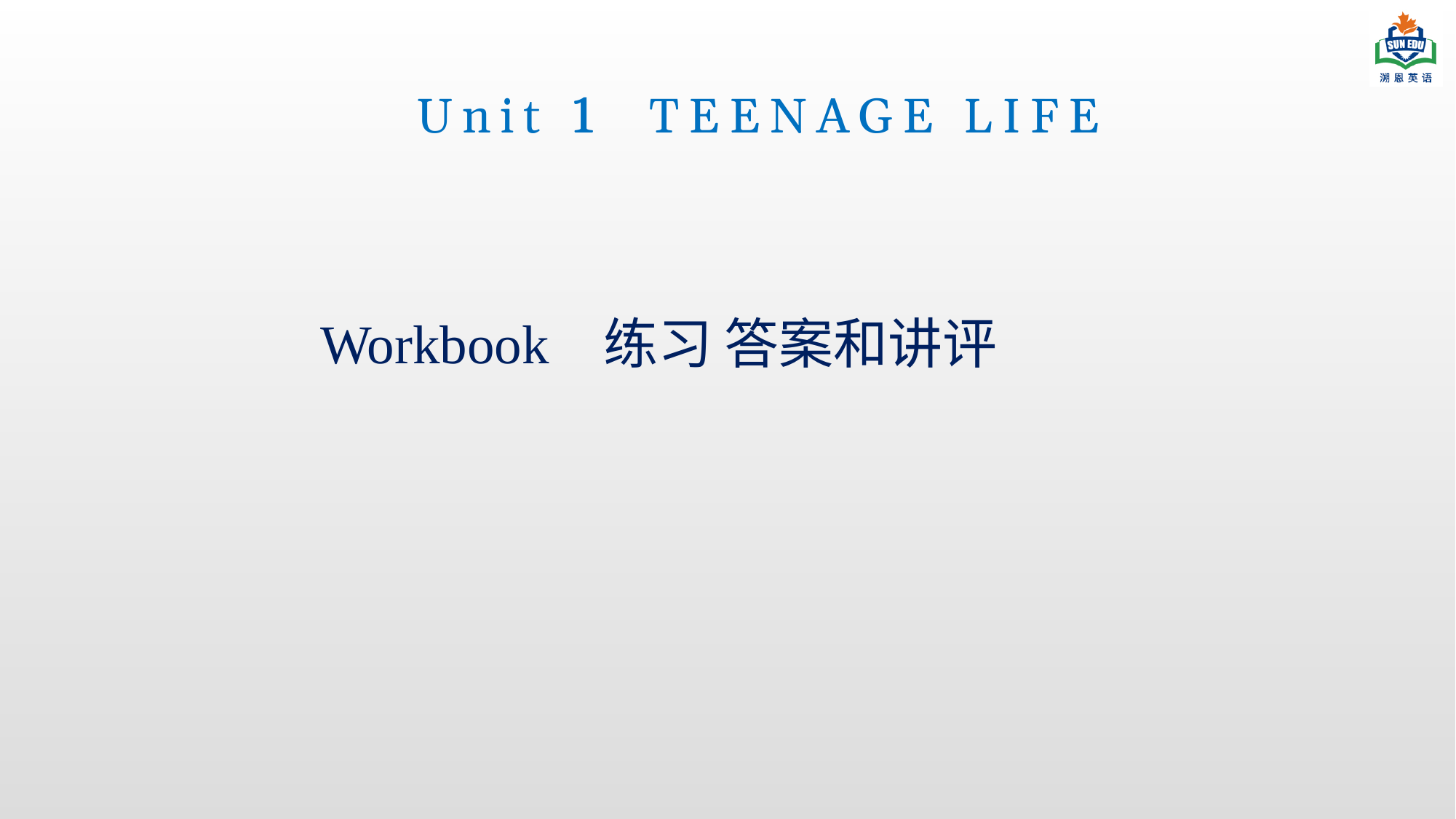

Unit 1  TEENAGE LIFE
Workbook   练习 答案和讲评